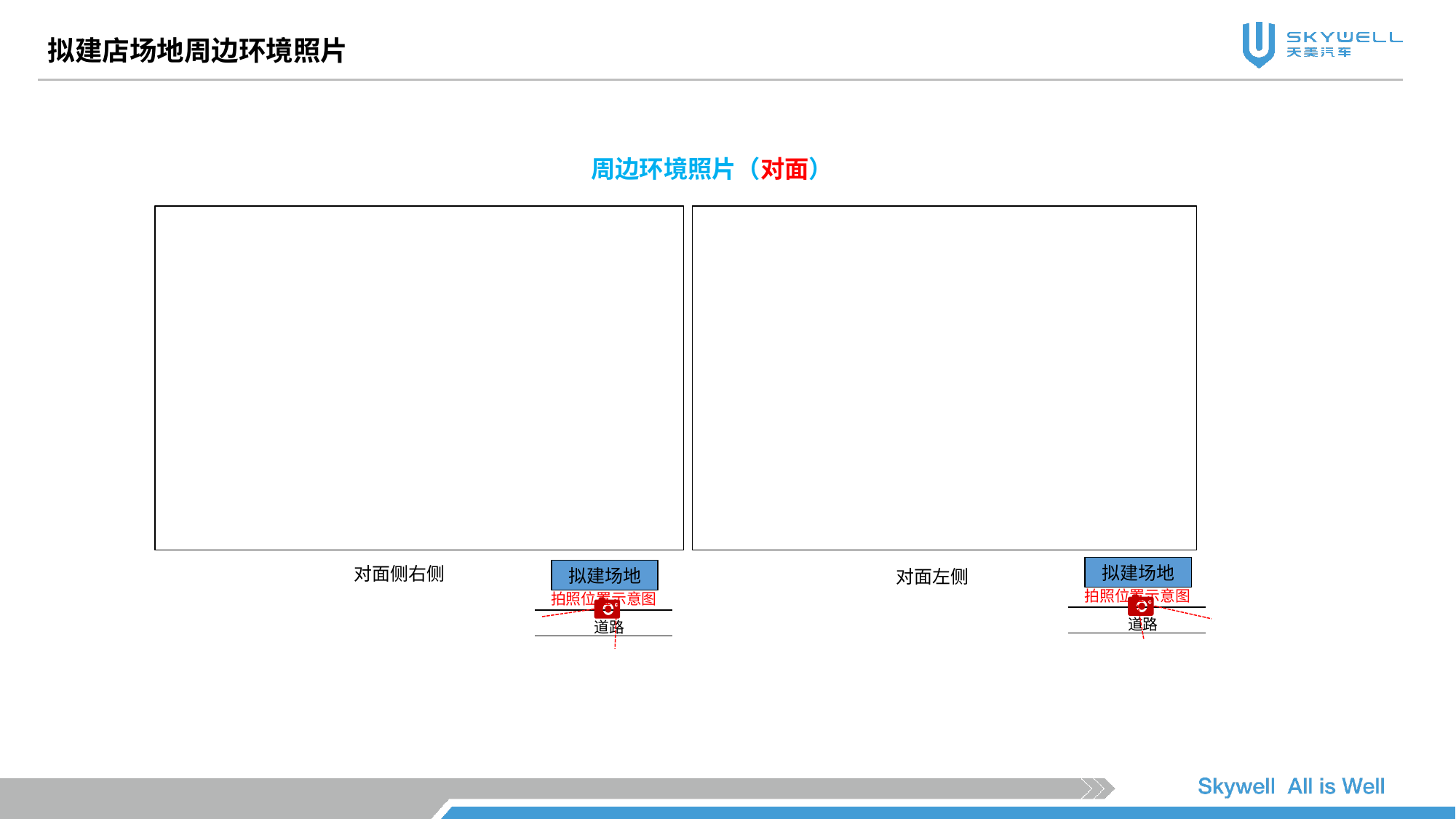

拟建店场地周边环境照片
周边环境照片（对面）

对面侧右侧
拟建场地
道路
拍照位置示意图

对面左侧
拟建场地
道路
拍照位置示意图